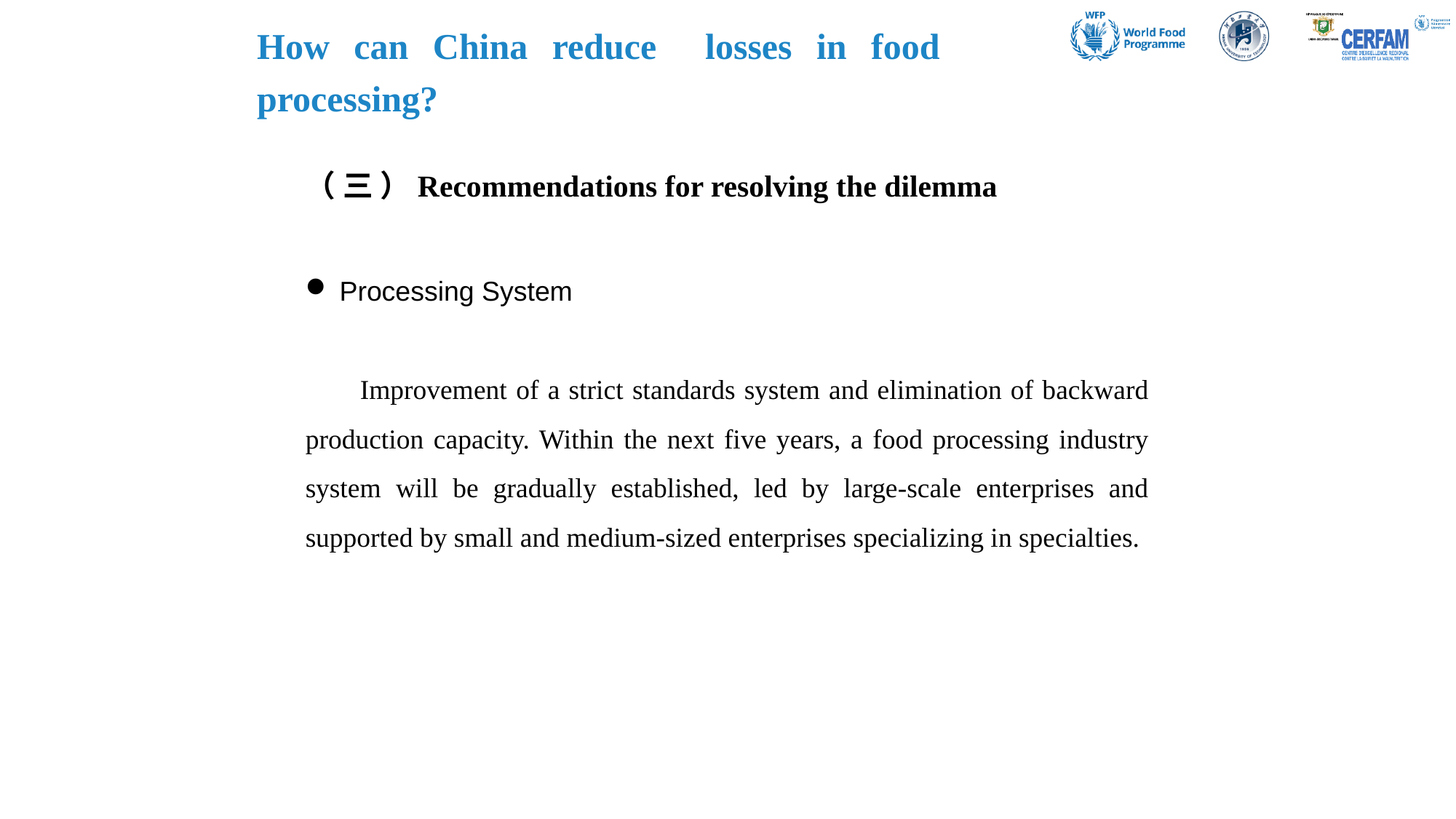

How can China reduce  losses in food processing?
（ 三 ）Recommendations for resolving the dilemma

Processing System

Improvement of a strict standards system and elimination of backward production capacity. Within the next five years, a food processing industry system will be gradually established, led by large-scale enterprises and supported by small and medium-sized enterprises specializing in specialties.